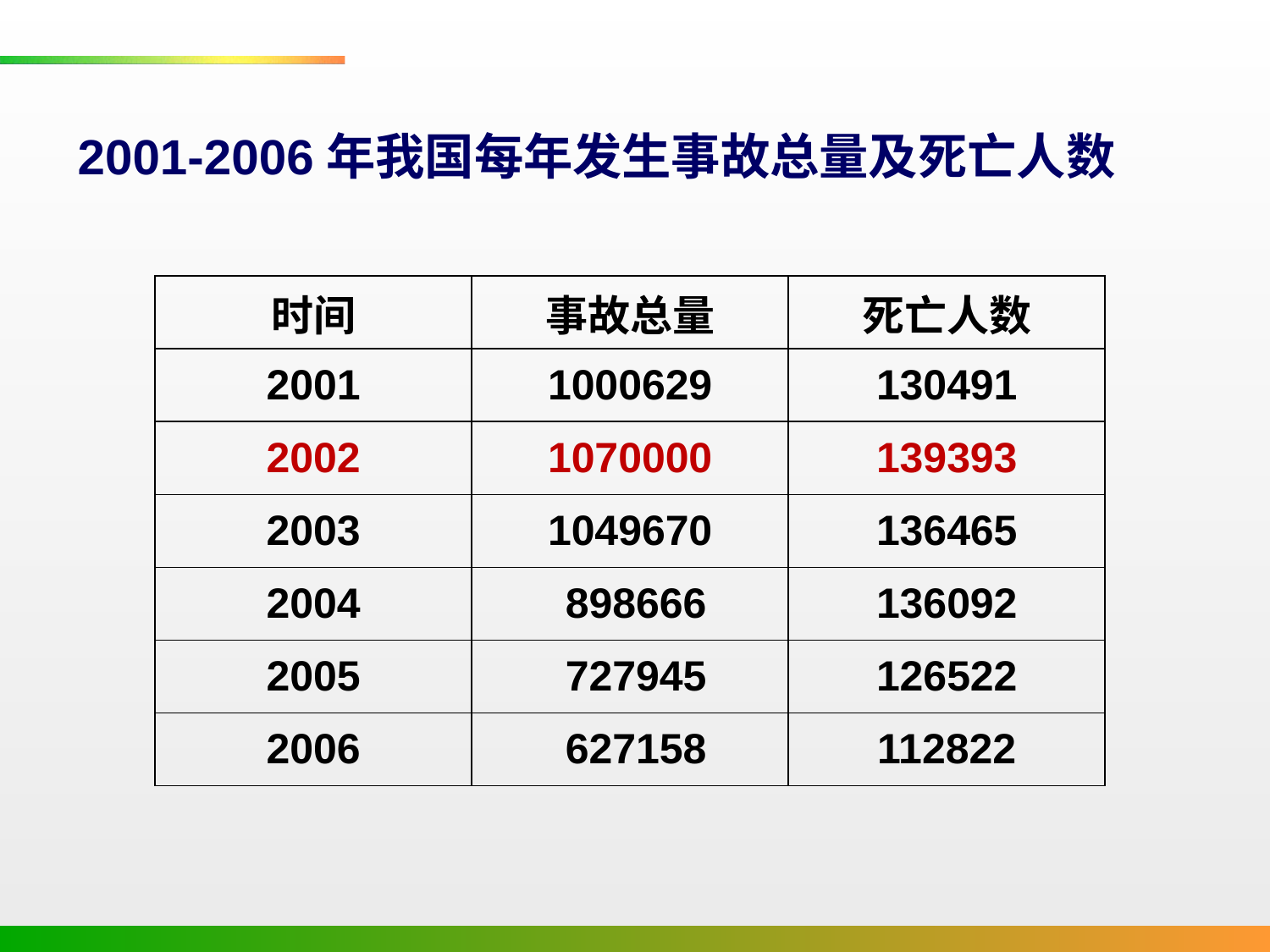

# 2001-2006年我国每年发生事故总量及死亡人数
| 时间 | 事故总量 | 死亡人数 |
| --- | --- | --- |
| 2001 | 1000629 | 130491 |
| 2002 | 1070000 | 139393 |
| 2003 | 1049670 | 136465 |
| 2004 | 898666 | 136092 |
| 2005 | 727945 | 126522 |
| 2006 | 627158 | 112822 |